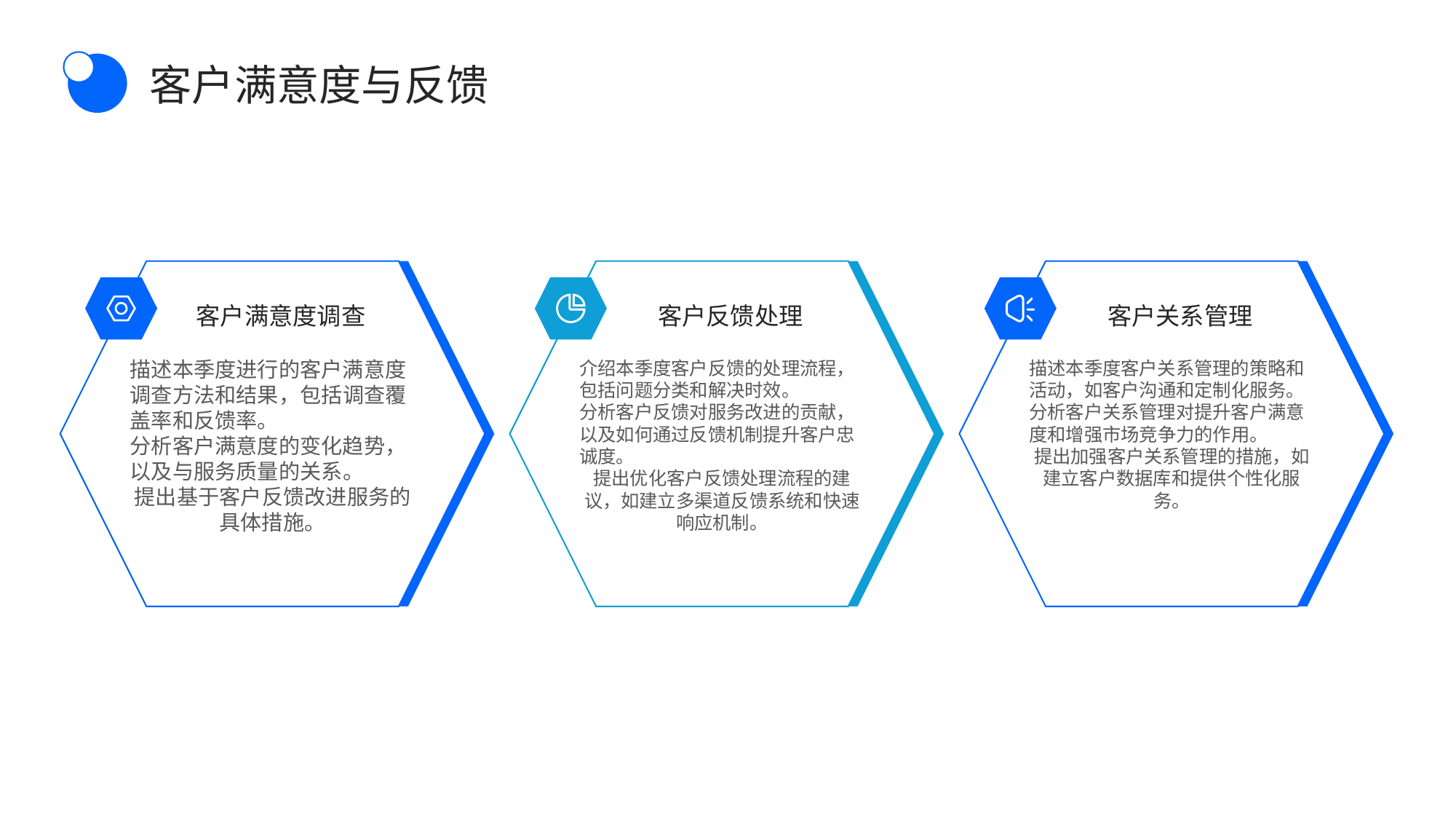

客户满意度与反馈

客户满意度调查
客户反馈处理
客户关系管理

描述本季度进行的客户满意度调查方法和结果，包括调查覆盖率和反馈率。
分析客户满意度的变化趋势，以及与服务质量的关系。
提出基于客户反馈改进服务的具体措施。
介绍本季度客户反馈的处理流程，包括问题分类和解决时效。
分析客户反馈对服务改进的贡献，以及如何通过反馈机制提升客户忠诚度。
提出优化客户反馈处理流程的建议，如建立多渠道反馈系统和快速响应机制。
描述本季度客户关系管理的策略和活动，如客户沟通和定制化服务。
分析客户关系管理对提升客户满意度和增强市场竞争力的作用。
提出加强客户关系管理的措施，如建立客户数据库和提供个性化服务。